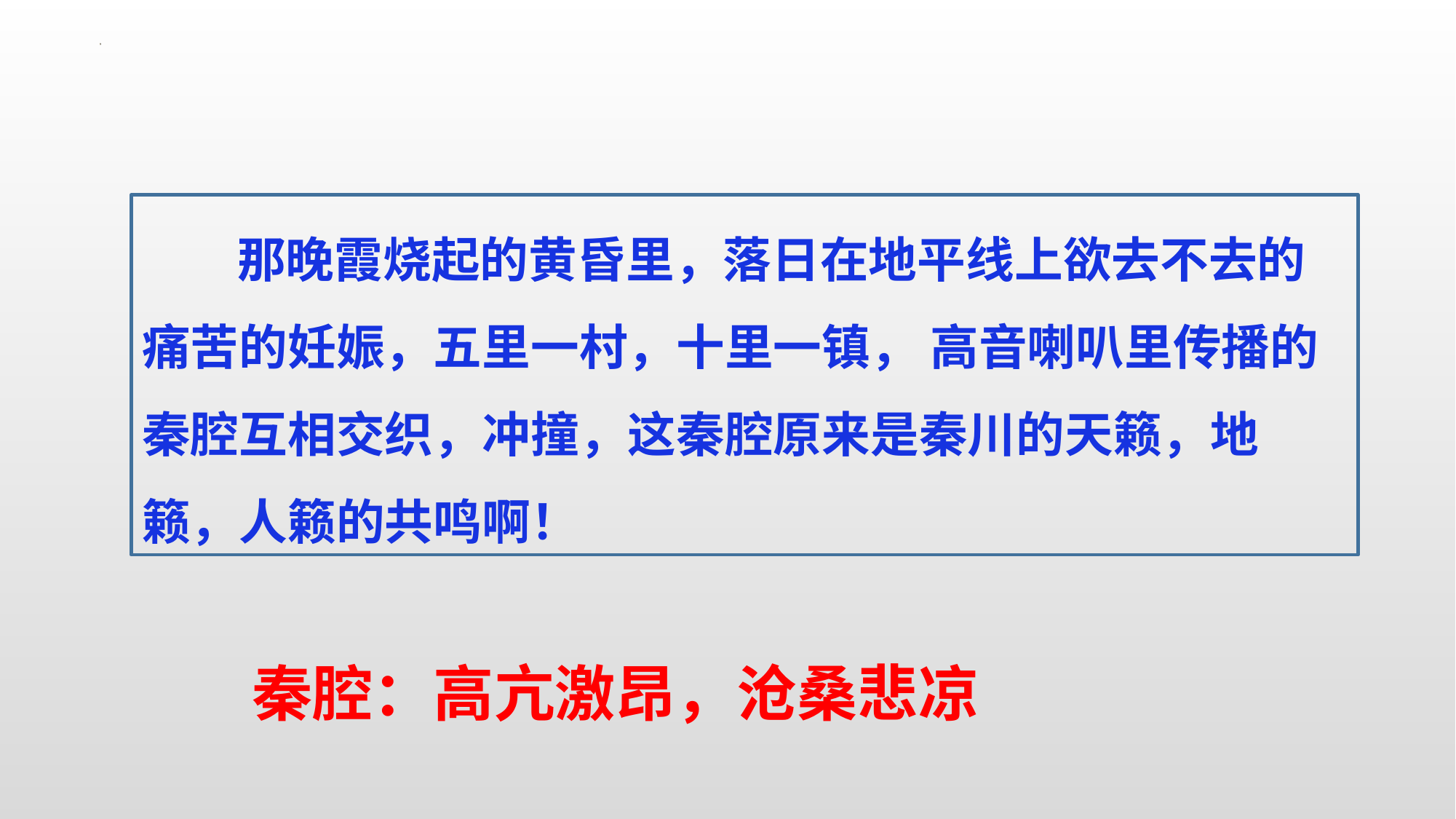

那晚霞烧起的黄昏里，落日在地平线上欲去不去的痛苦的妊娠，五里一村，十里一镇， 高音喇叭里传播的秦腔互相交织，冲撞，这秦腔原来是秦川的天籁，地籁，人籁的共鸣啊！
秦腔：高亢激昂，沧桑悲凉